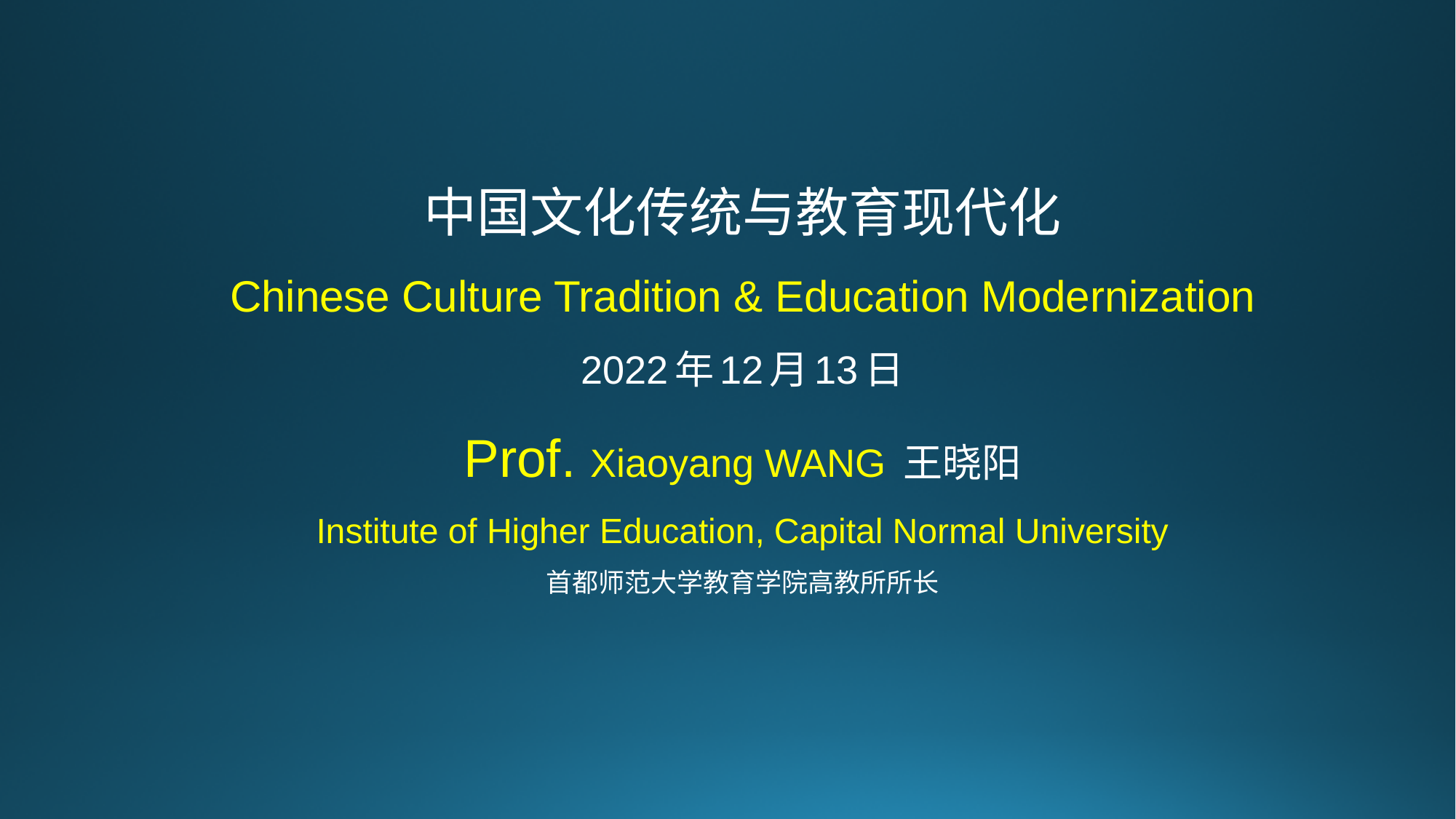

# 中国文化传统与教育现代化 Chinese Culture Tradition & Education Modernization 2022年12月13日 Prof. Xiaoyang WANG 王晓阳 Institute of Higher Education, Capital Normal University 首都师范大学教育学院高教所所长